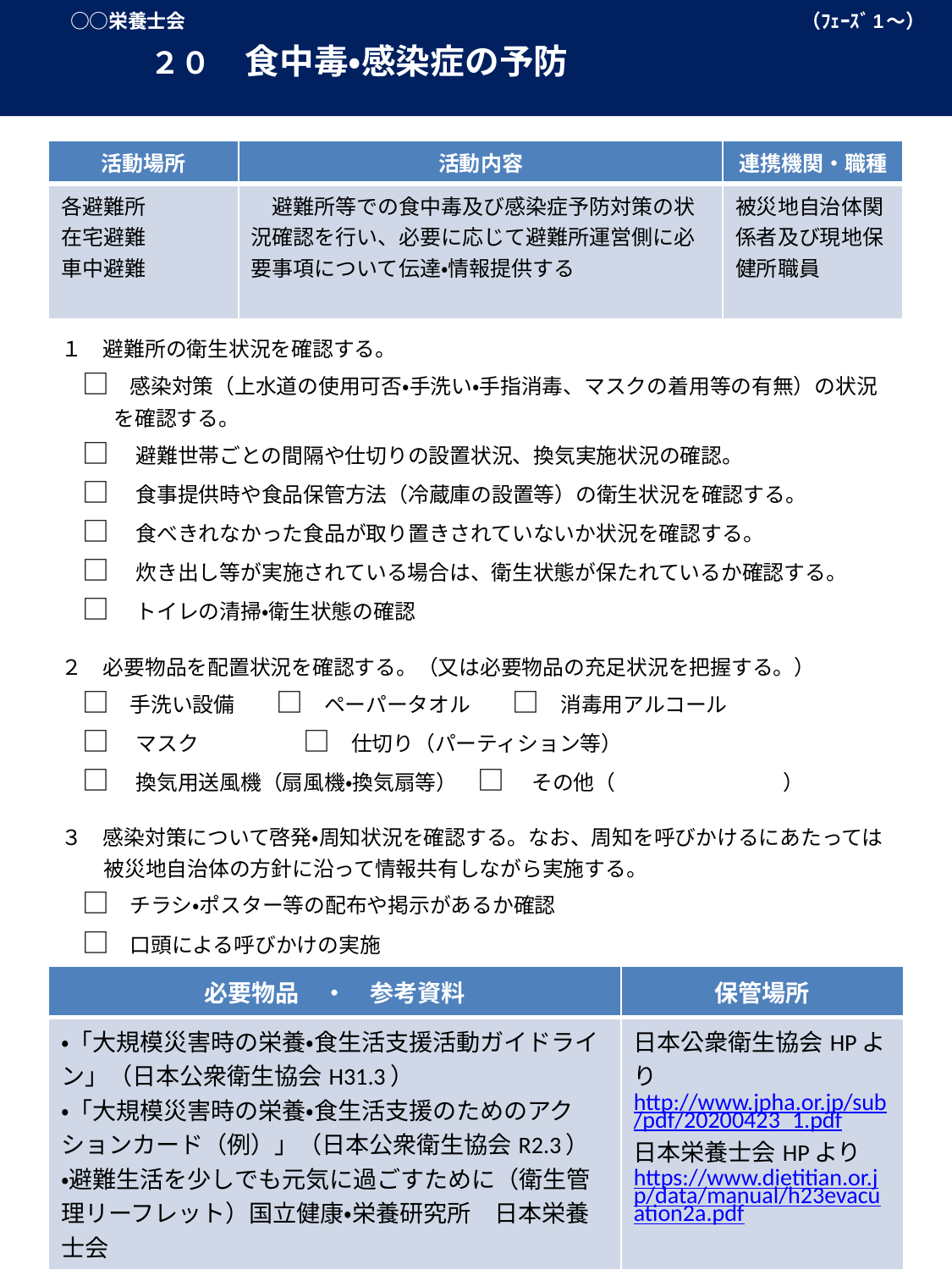

○○栄養士会　　　　　　　　　　　　　　　　　　　　　　　　　　　　　　　　（ﾌｪｰｽﾞ1～）
　　　　２０　食中毒・感染症の予防
| 活動場所 | 活動内容 | 連携機関・職種 |
| --- | --- | --- |
| 各避難所 在宅避難 車中避難 | 避難所等での食中毒及び感染症予防対策の状況確認を行い、必要に応じて避難所運営側に必要事項について伝達・情報提供する | 被災地自治体関係者及び現地保健所職員 |
１　避難所の衛生状況を確認する。
　□　感染対策（上水道の使用可否・手洗い・手指消毒、マスクの着用等の有無）の状況を確認する。
　□　避難世帯ごとの間隔や仕切りの設置状況、換気実施状況の確認。
　□　食事提供時や食品保管方法（冷蔵庫の設置等）の衛生状況を確認する。
　□　食べきれなかった食品が取り置きされていないか状況を確認する。
　□　炊き出し等が実施されている場合は、衛生状態が保たれているか確認する。
　□　トイレの清掃・衛生状態の確認

２　必要物品を配置状況を確認する。（又は必要物品の充足状況を把握する。）
　□　手洗い設備　　□　ペーパータオル　　□　消毒用アルコール
　□　マスク　　　　　□　仕切り（パーティション等）
　□　換気用送風機（扇風機・換気扇等）　□　その他（　　　　　　　　）

３　感染対策について啓発・周知状況を確認する。なお、周知を呼びかけるにあたっては被災地自治体の方針に沿って情報共有しながら実施する。
　□　チラシ・ポスター等の配布や掲示があるか確認
　□　口頭による呼びかけの実施
| 必要物品　・　参考資料 | 保管場所 |
| --- | --- |
| ・「大規模災害時の栄養・食生活支援活動ガイドライン」（日本公衆衛生協会H31.3） ・「大規模災害時の栄養・食生活支援のためのアクションカード（例）」（日本公衆衛生協会R2.3） ・避難生活を少しでも元気に過ごすために（衛生管理リーフレット）国立健康・栄養研究所　日本栄養士会 | 日本公衆衛生協会HPより http://www.jpha.or.jp/sub/pdf/20200423\_1.pdf 日本栄養士会HPより https://www.dietitian.or.jp/data/manual/h23evacuation2a.pdf |